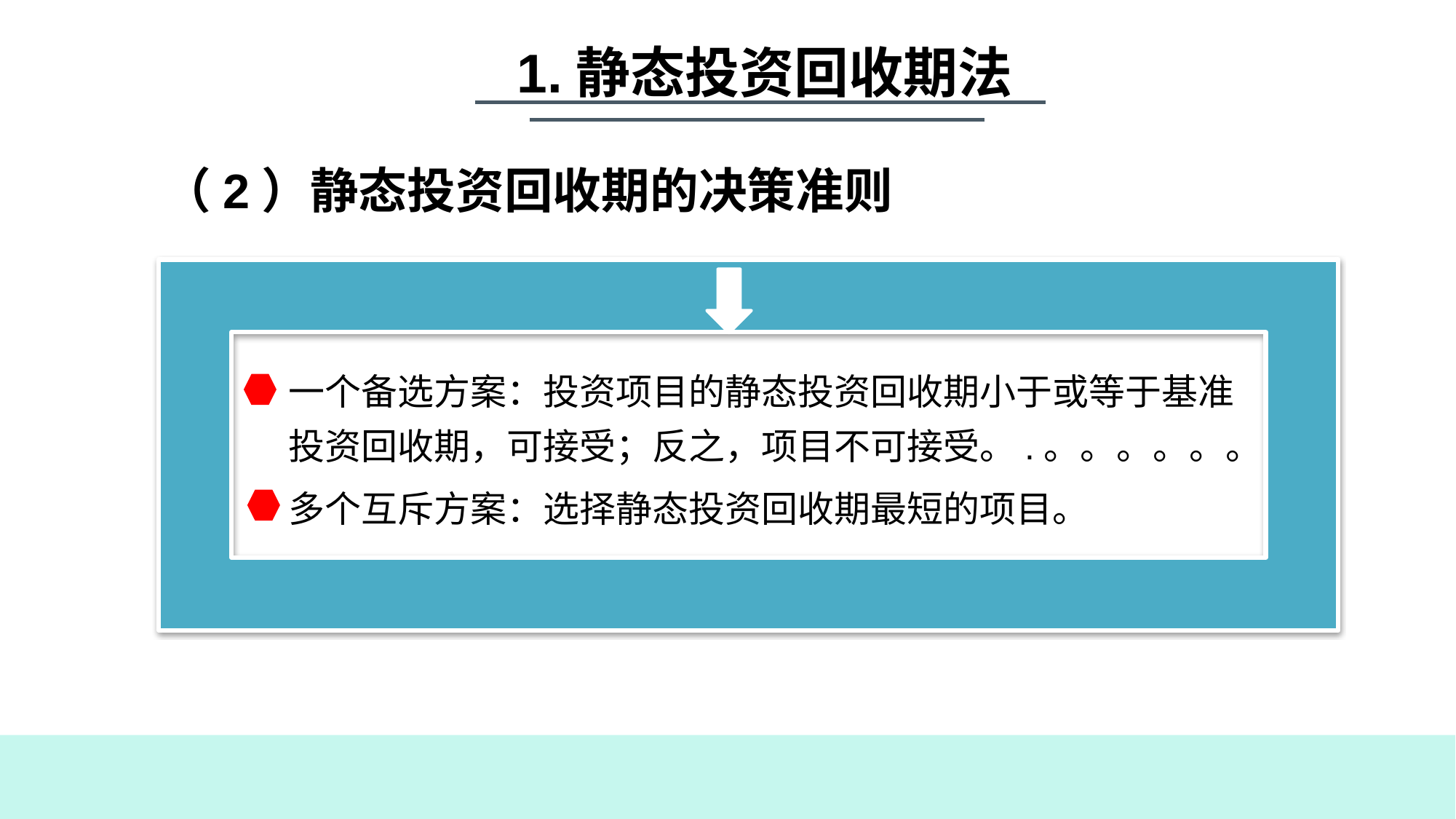

1.静态投资回收期法
（2）静态投资回收期的决策准则

一个备选方案：投资项目的静态投资回收期小于或等于基准投资回收期，可接受；反之，项目不可接受。.。。。。。。

多个互斥方案：选择静态投资回收期最短的项目。

67